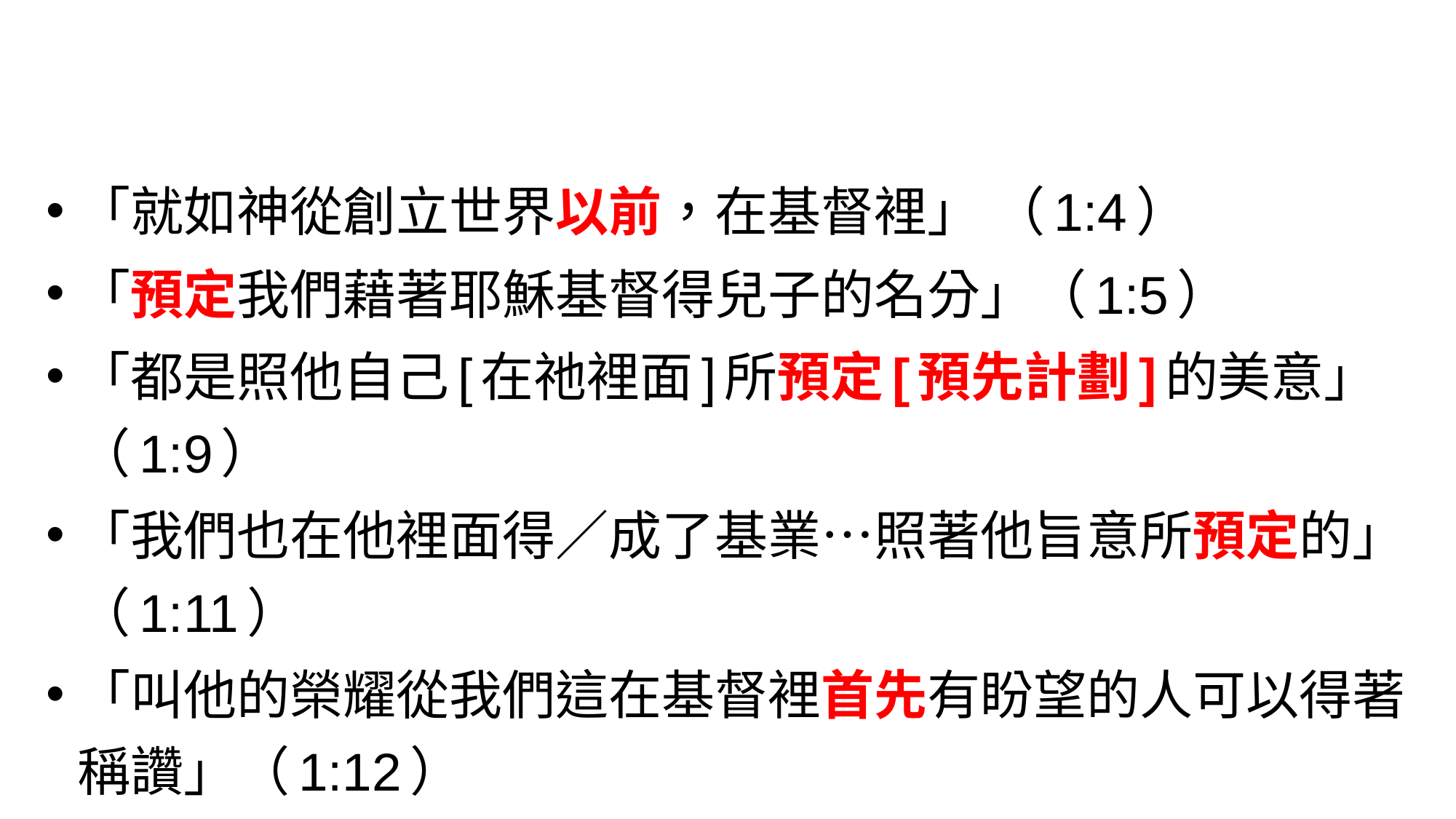

# 第一章
「就如神從創立世界以前，在基督裡」 （1:4）
「預定我們藉著耶穌基督得兒子的名分」（1:5）
「都是照他自己[在祂裡面]所預定[預先計劃]的美意」（1:9）
「我們也在他裡面得／成了基業…照著他旨意所預定的」（1:11）
「叫他的榮耀從我們這在基督裡首先有盼望的人可以得著稱讚」（1:12）